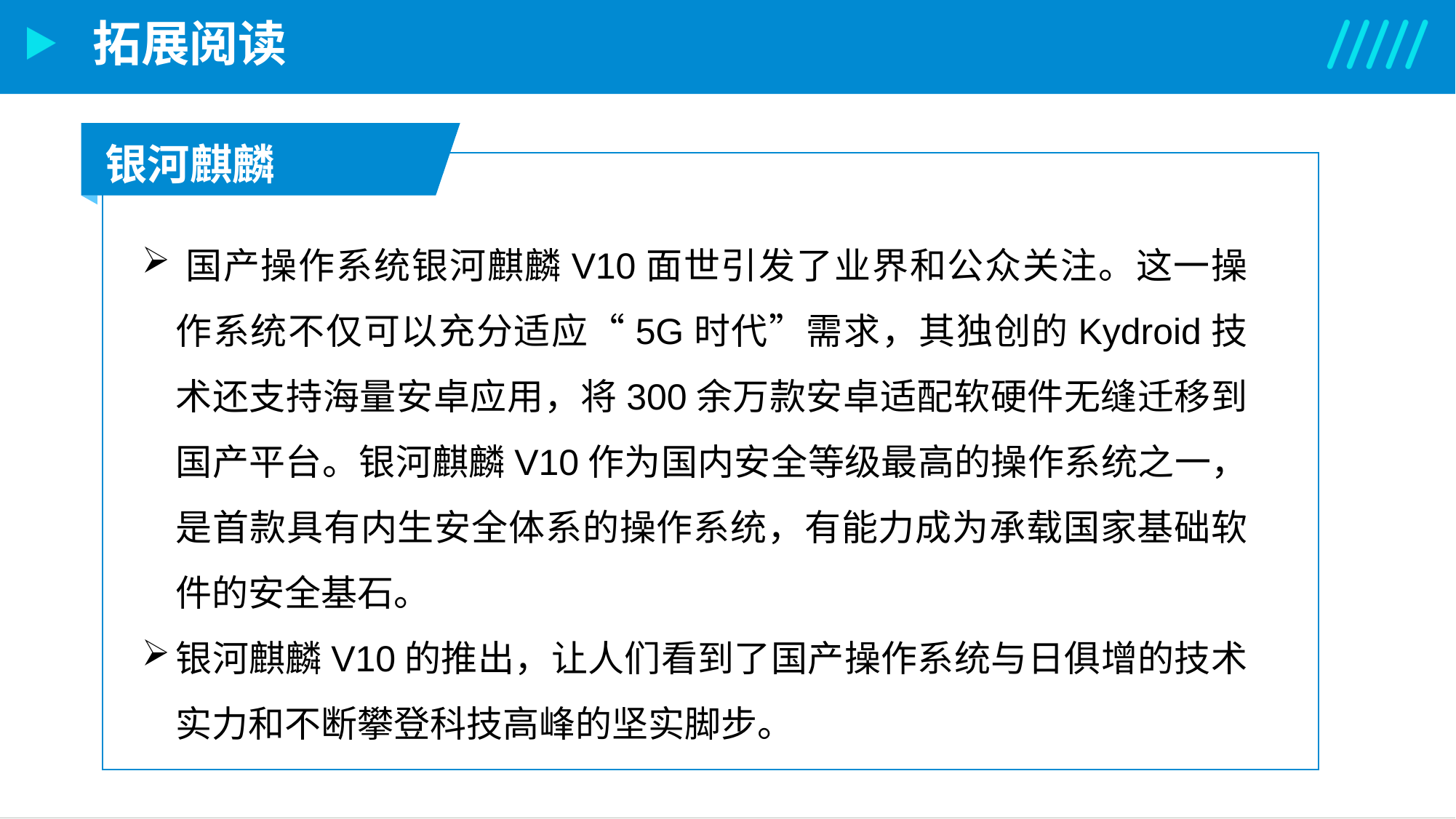

拓展阅读

银河麒麟

‌国产操作系统银河麒麟V10面世引发了业界和公众关注。这一操作系统不仅可以充分适应“5G时代”需求，其独创的Kydroid技术还支持海量安卓应用，将300余万款安卓适配软硬件无缝迁移到国产平台。银河麒麟V10作为国内安全等级最高的操作系统之一，是首款具有内生安全体系的操作系统，有能力成为承载国家基础软件的安全基石。
银河麒麟V10的推出，让人们看到了国产操作系统与日俱增的技术实力和不断攀登科技高峰的坚实脚步。